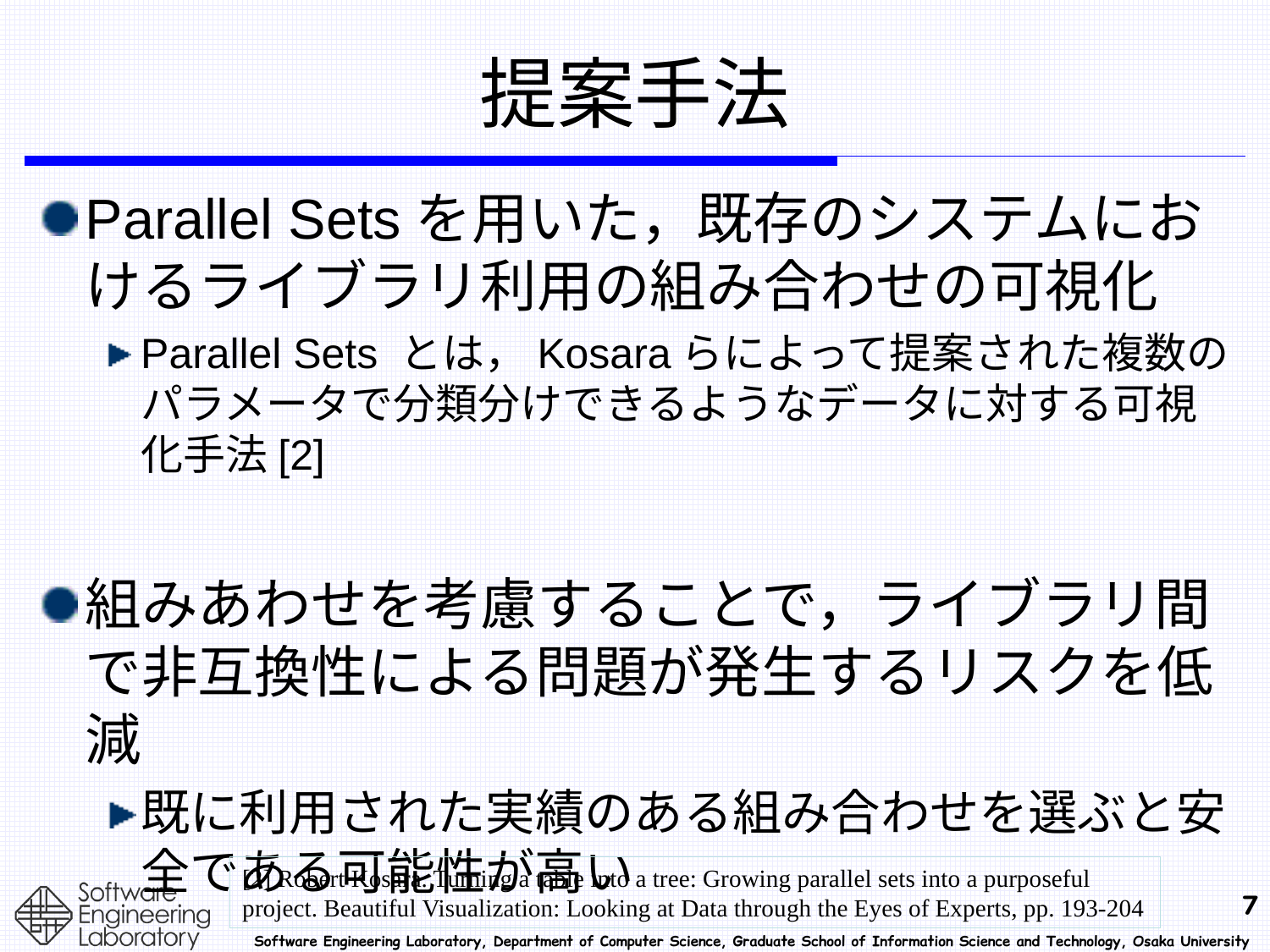

# 提案手法

Parallel Setsを用いた，既存のシステムにおけるライブラリ利用の組み合わせの可視化
Parallel Sets とは，Kosaraらによって提案された複数のパラメータで分類分けできるようなデータに対する可視化手法[2]

組みあわせを考慮することで，ライブラリ間で非互換性による問題が発生するリスクを低減
既に利用された実績のある組み合わせを選ぶと安全である可能性が高い
[2] Robert Kosara. Turning a table into a tree: Growing parallel sets into a purposeful
project. Beautiful Visualization: Looking at Data through the Eyes of Experts, pp. 193-204